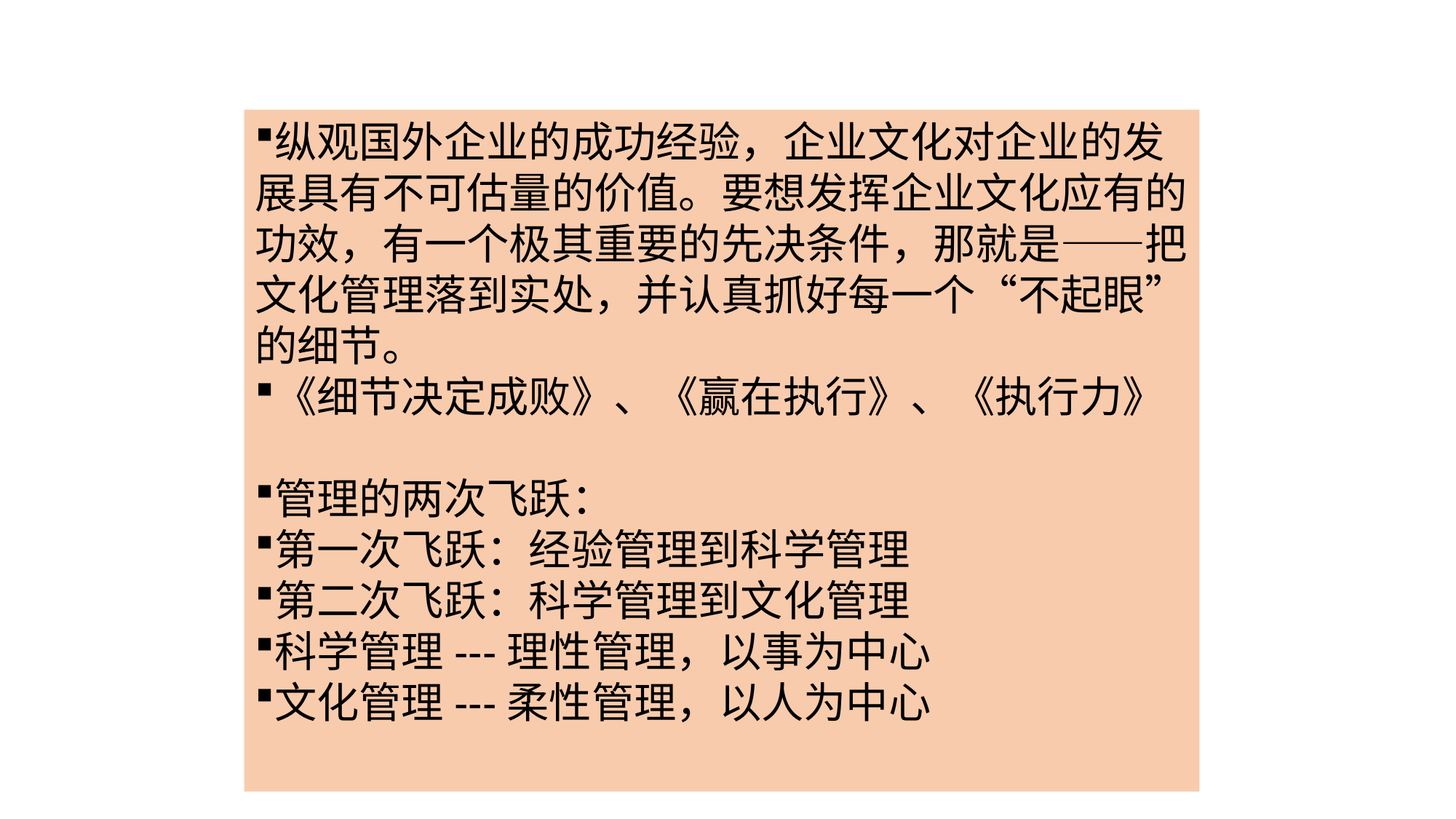

纵观国外企业的成功经验，企业文化对企业的发展具有不可估量的价值。要想发挥企业文化应有的功效，有一个极其重要的先决条件，那就是——把文化管理落到实处，并认真抓好每一个“不起眼”的细节。
《细节决定成败》、《赢在执行》、《执行力》

管理的两次飞跃：
第一次飞跃：经验管理到科学管理
第二次飞跃：科学管理到文化管理
科学管理---理性管理，以事为中心
文化管理---柔性管理，以人为中心